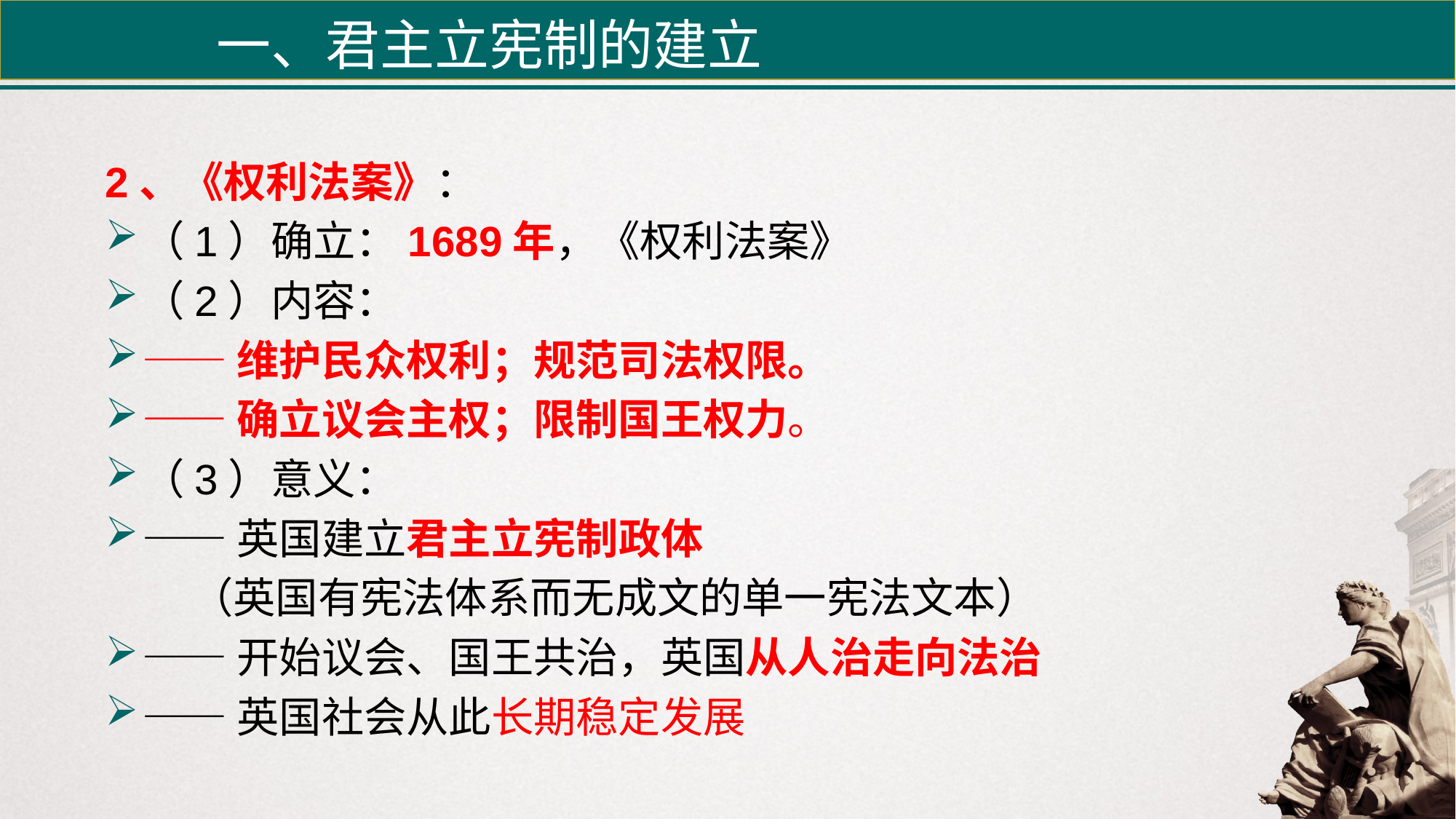

一、君主立宪制的建立
2、《权利法案》：
（1）确立：1689年，《权利法案》
（2）内容：
——维护民众权利；规范司法权限。
——确立议会主权；限制国王权力。
（3）意义：
——英国建立君主立宪制政体
        （英国有宪法体系而无成文的单一宪法文本）
——开始议会、国王共治，英国从人治走向法治
——英国社会从此长期稳定发展